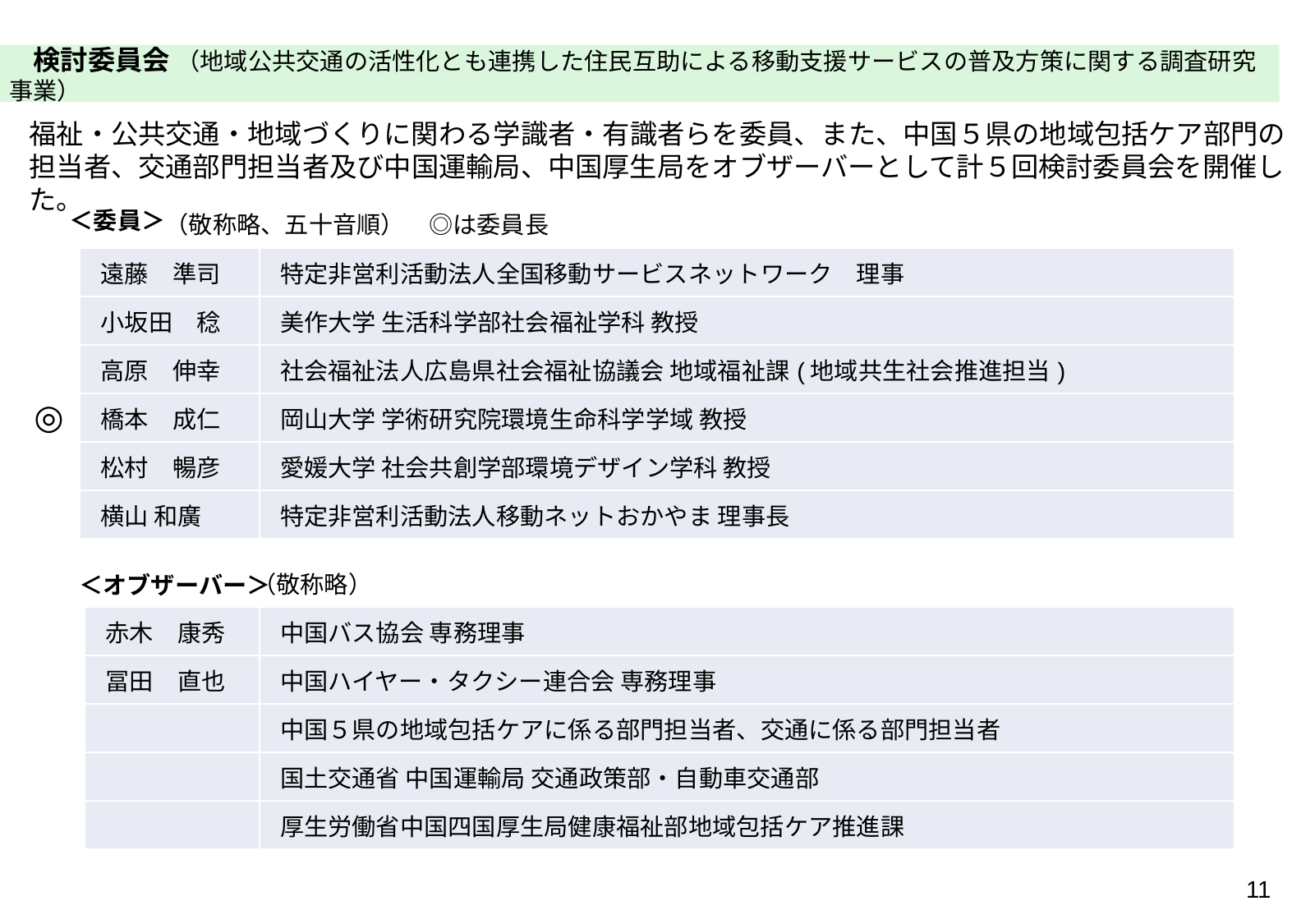

検討委員会 （地域公共交通の活性化とも連携した住民互助による移動支援サービスの普及方策に関する調査研究事業）
福祉・公共交通・地域づくりに関わる学識者・有識者らを委員、また、中国５県の地域包括ケア部門の担当者、交通部門担当者及び中国運輸局、中国厚生局をオブザーバーとして計５回検討委員会を開催した。
＜委員＞
（敬称略、五十音順）　◎は委員長
| 遠藤　準司 | 特定非営利活動法人全国移動サービスネットワーク　理事 |
| --- | --- |
| 小坂田　稔 | 美作大学 生活科学部社会福祉学科 教授 |
| 高原　伸幸 | 社会福祉法人広島県社会福祉協議会 地域福祉課(地域共生社会推進担当) |
| 橋本　成仁 | 岡山大学 学術研究院環境生命科学学域 教授 |
| 松村　暢彦 | 愛媛大学 社会共創学部環境デザイン学科 教授 |
| 横山 和廣 | 特定非営利活動法人移動ネットおかやま 理事長 |
◎
（敬称略）
＜オブザーバー＞
| 赤木　康秀 | 中国バス協会 専務理事 |
| --- | --- |
| 冨田　直也 | 中国ハイヤー・タクシー連合会 専務理事 |
|  | 中国５県の地域包括ケアに係る部門担当者、交通に係る部門担当者 |
|  | 国土交通省 中国運輸局 交通政策部・自動車交通部 |
|  | 厚生労働省中国四国厚生局健康福祉部地域包括ケア推進課 |
11